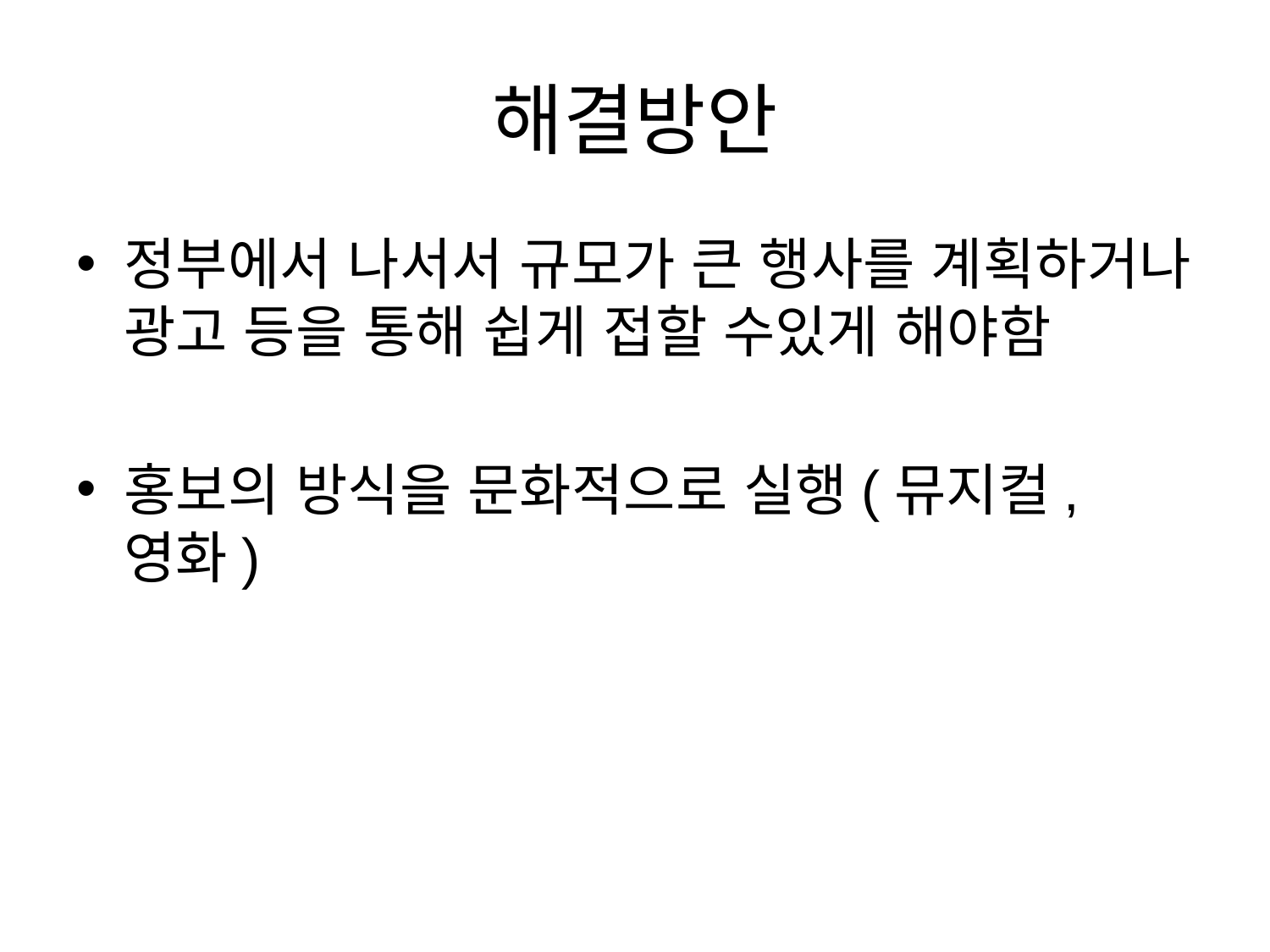

# 해결방안
정부에서 나서서 규모가 큰 행사를 계획하거나 광고 등을 통해 쉽게 접할 수있게 해야함

홍보의 방식을 문화적으로 실행(뮤지컬, 영화)